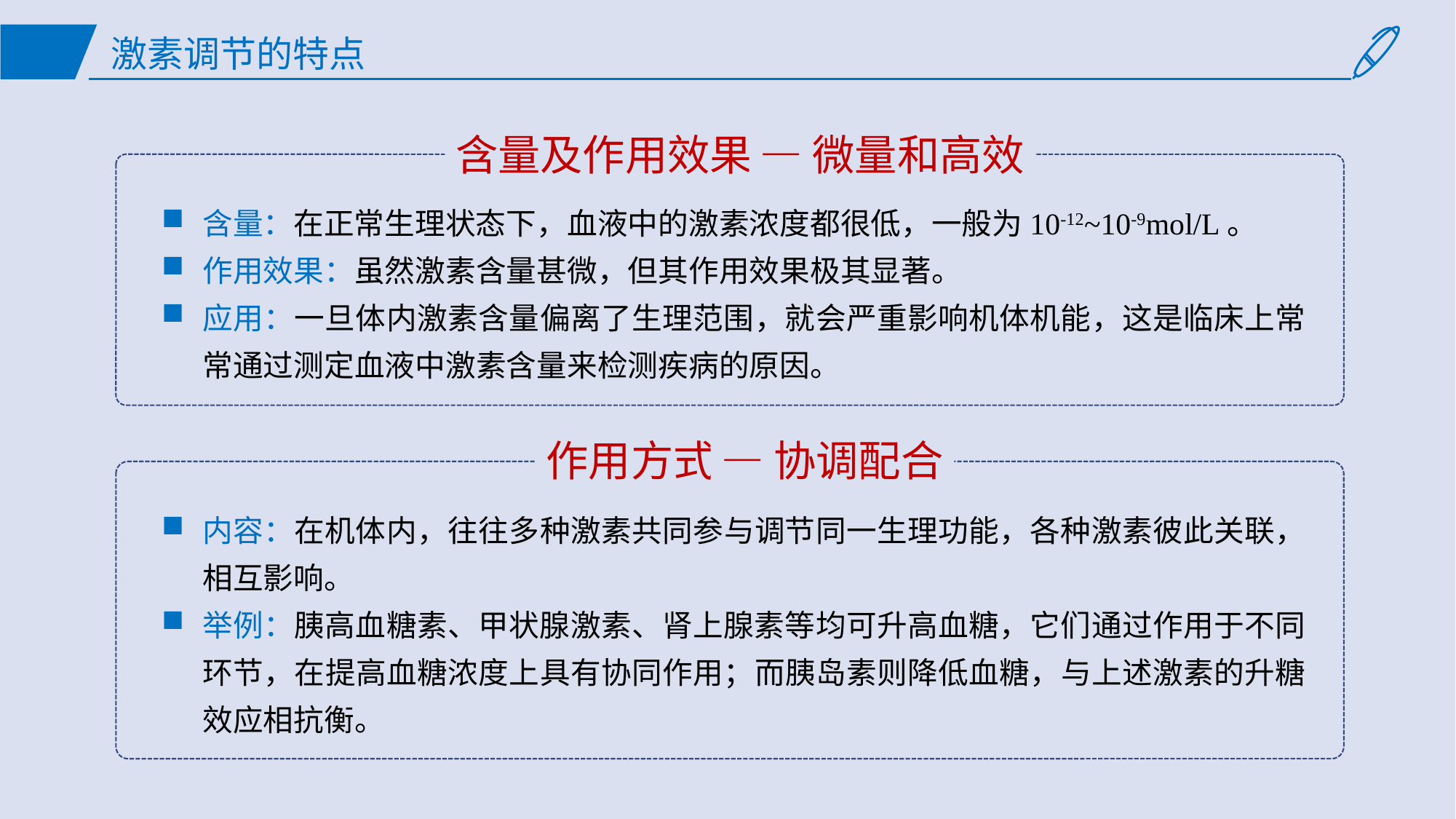

# 激素调节的特点
含量及作用效果
—微量和高效

含量：在正常生理状态下，血液中的激素浓度都很低，一般为10-12~10-9mol/L。
作用效果：虽然激素含量甚微，但其作用效果极其显著。
应用：一旦体内激素含量偏离了生理范围，就会严重影响机体机能，这是临床上常常通过测定血液中激素含量来检测疾病的原因。
作用方式
—协调配合

内容：在机体内，往往多种激素共同参与调节同一生理功能，各种激素彼此关联，相互影响。
举例：胰高血糖素、甲状腺激素、肾上腺素等均可升高血糖，它们通过作用于不同环节，在提高血糖浓度上具有协同作用；而胰岛素则降低血糖，与上述激素的升糖效应相抗衡。